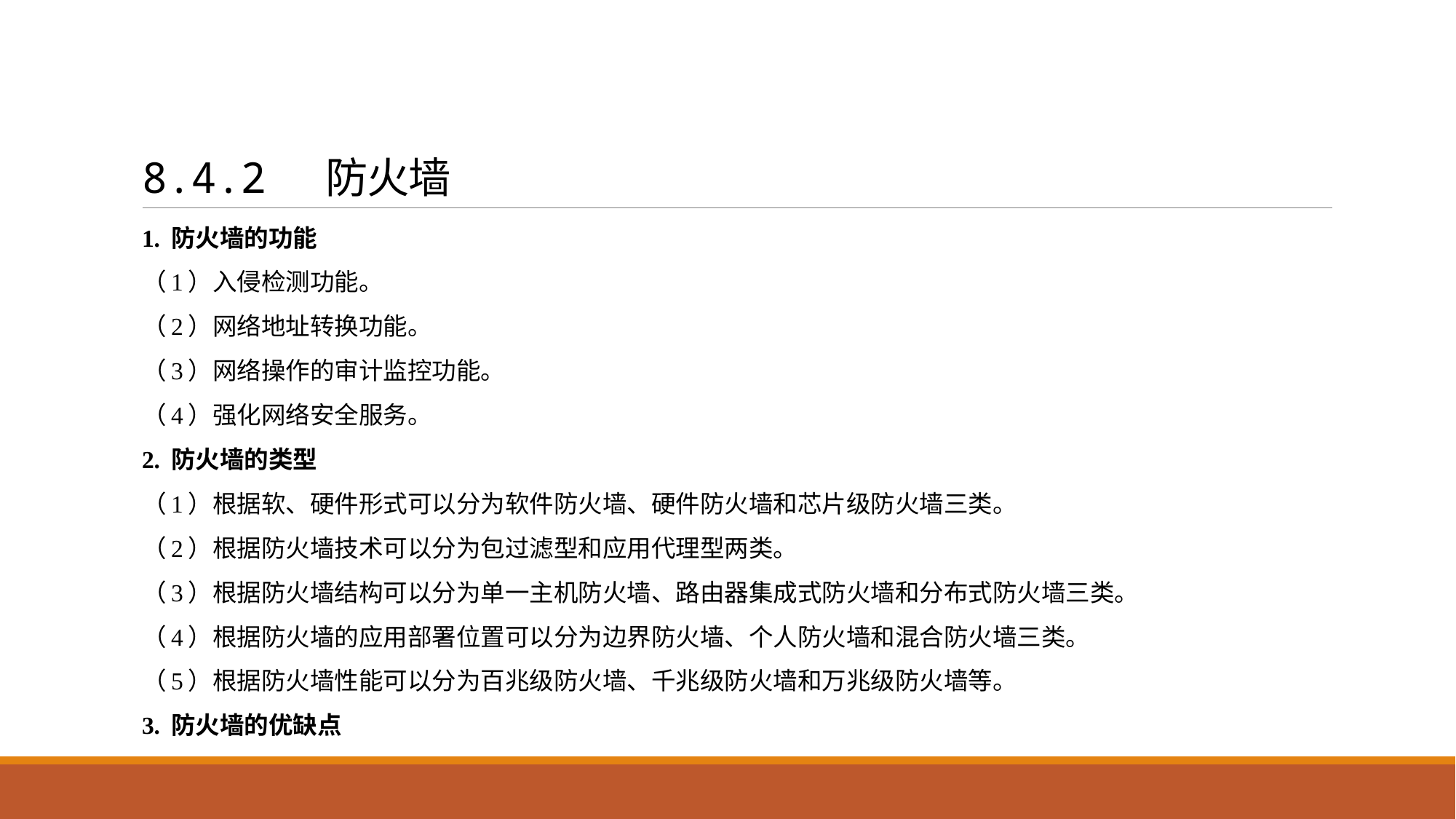

# 8.4.2  防火墙
1. 防火墙的功能
（1）入侵检测功能。
（2）网络地址转换功能。
（3）网络操作的审计监控功能。
（4）强化网络安全服务。
2. 防火墙的类型
（1）根据软、硬件形式可以分为软件防火墙、硬件防火墙和芯片级防火墙三类。
（2）根据防火墙技术可以分为包过滤型和应用代理型两类。
（3）根据防火墙结构可以分为单一主机防火墙、路由器集成式防火墙和分布式防火墙三类。
（4）根据防火墙的应用部署位置可以分为边界防火墙、个人防火墙和混合防火墙三类。
（5）根据防火墙性能可以分为百兆级防火墙、千兆级防火墙和万兆级防火墙等。
3. 防火墙的优缺点